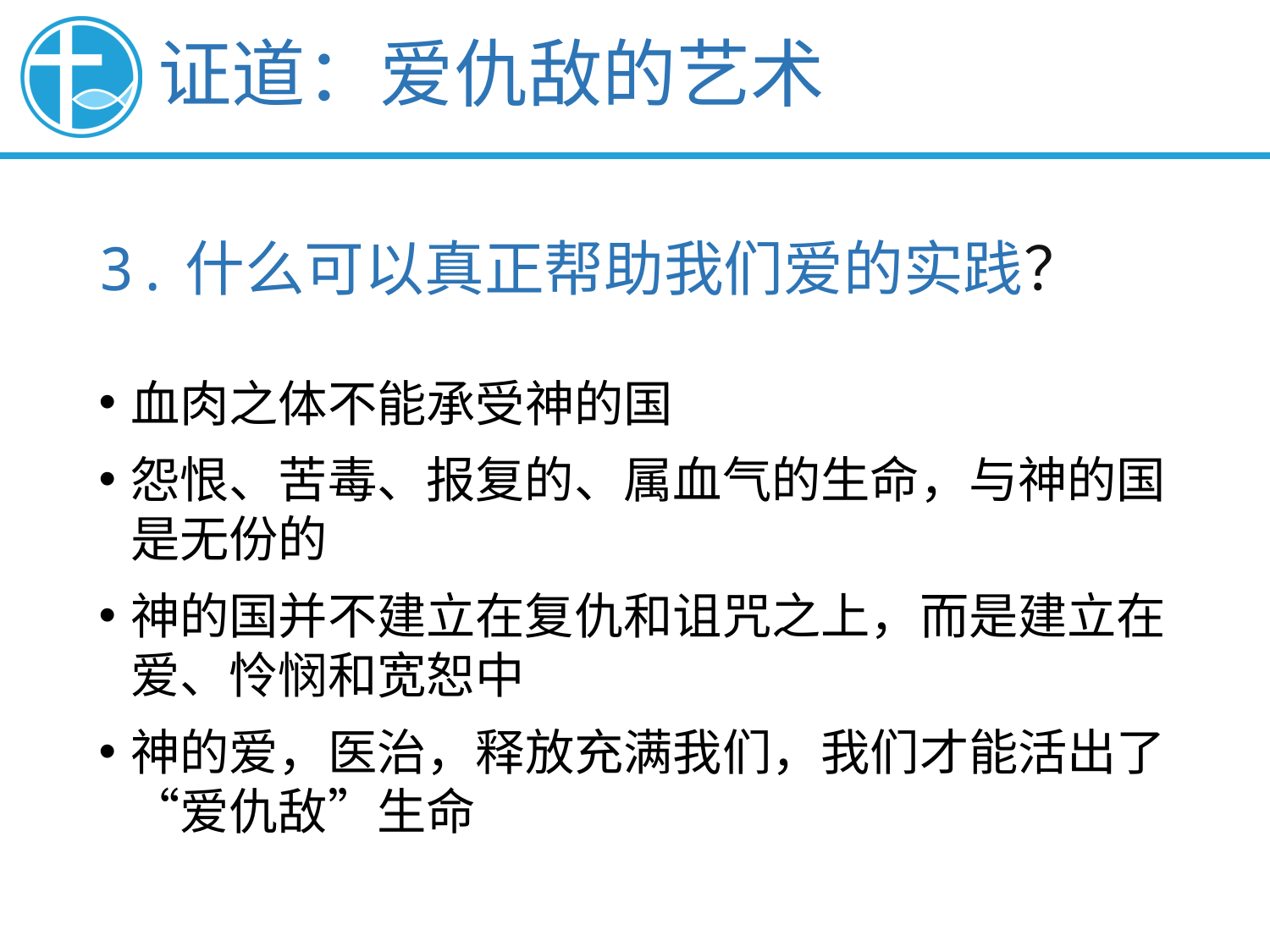

证道：爱仇敌的艺术
3.什么可以真正帮助我们爱的实践？

血肉之体不能承受神的国
怨恨、苦毒、报复的、属血气的生命，与神的国是无份的
神的国并不建立在复仇和诅咒之上，而是建立在爱、怜悯和宽恕中
神的爱，医治，释放充满我们，我们才能活出了“爱仇敌”生命